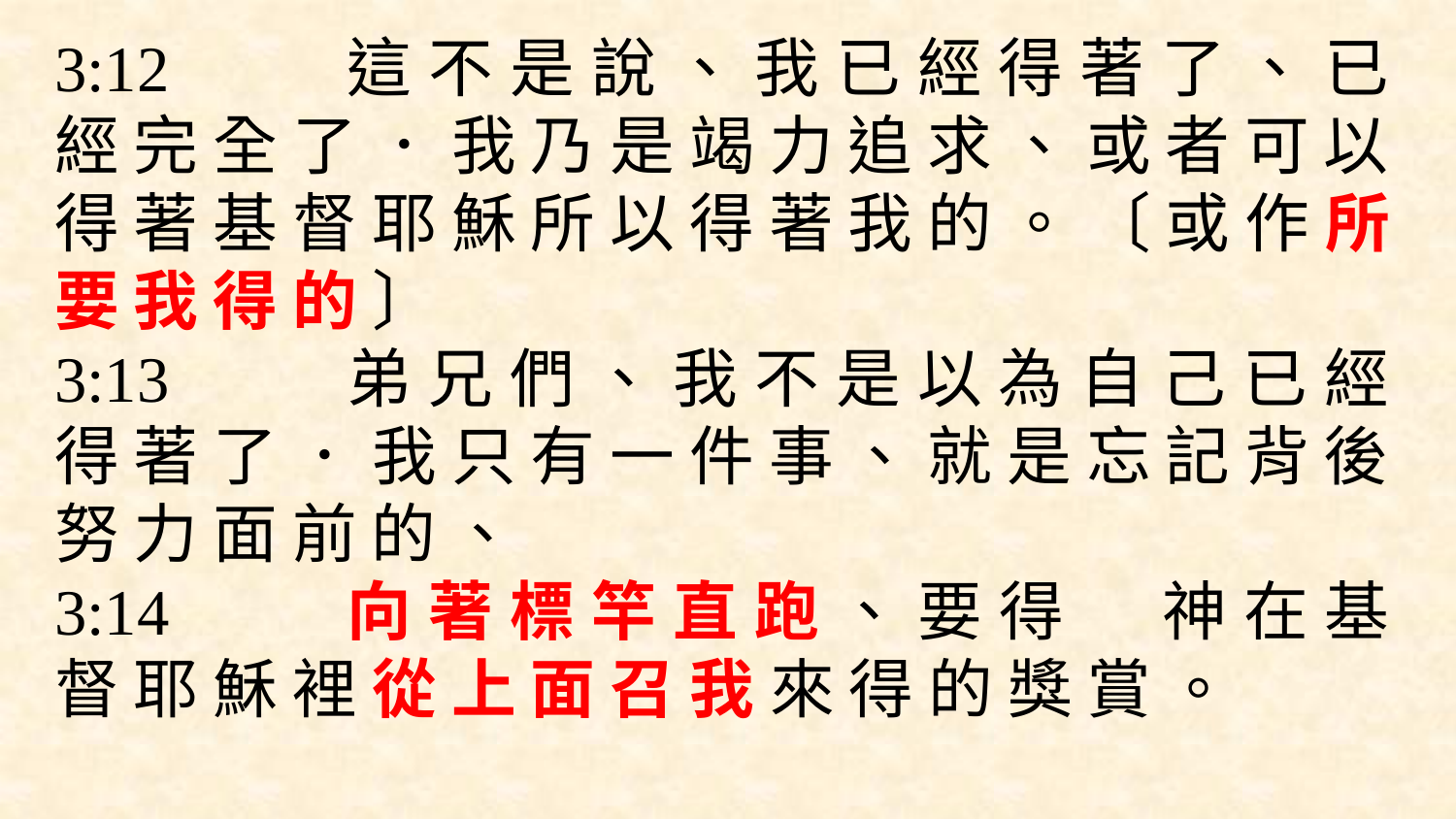

3:12	  	這 不 是 說 、 我 已 經 得 著 了 、 已 經 完 全 了 ． 我 乃 是 竭 力 追 求 、 或 者 可 以 得 著 基 督 耶 穌 所 以 得 著 我 的 。 〔 或 作 所 要 我 得 的 〕
3:13	  	弟 兄 們 、 我 不 是 以 為 自 己 已 經 得 著 了 ． 我 只 有 一 件 事 、 就 是 忘 記 背 後 努 力 面 前 的 、
3:14	  	向 著 標 竿 直 跑 、 要 得 　 神 在 基 督 耶 穌 裡 從 上 面 召 我 來 得 的 獎 賞 。